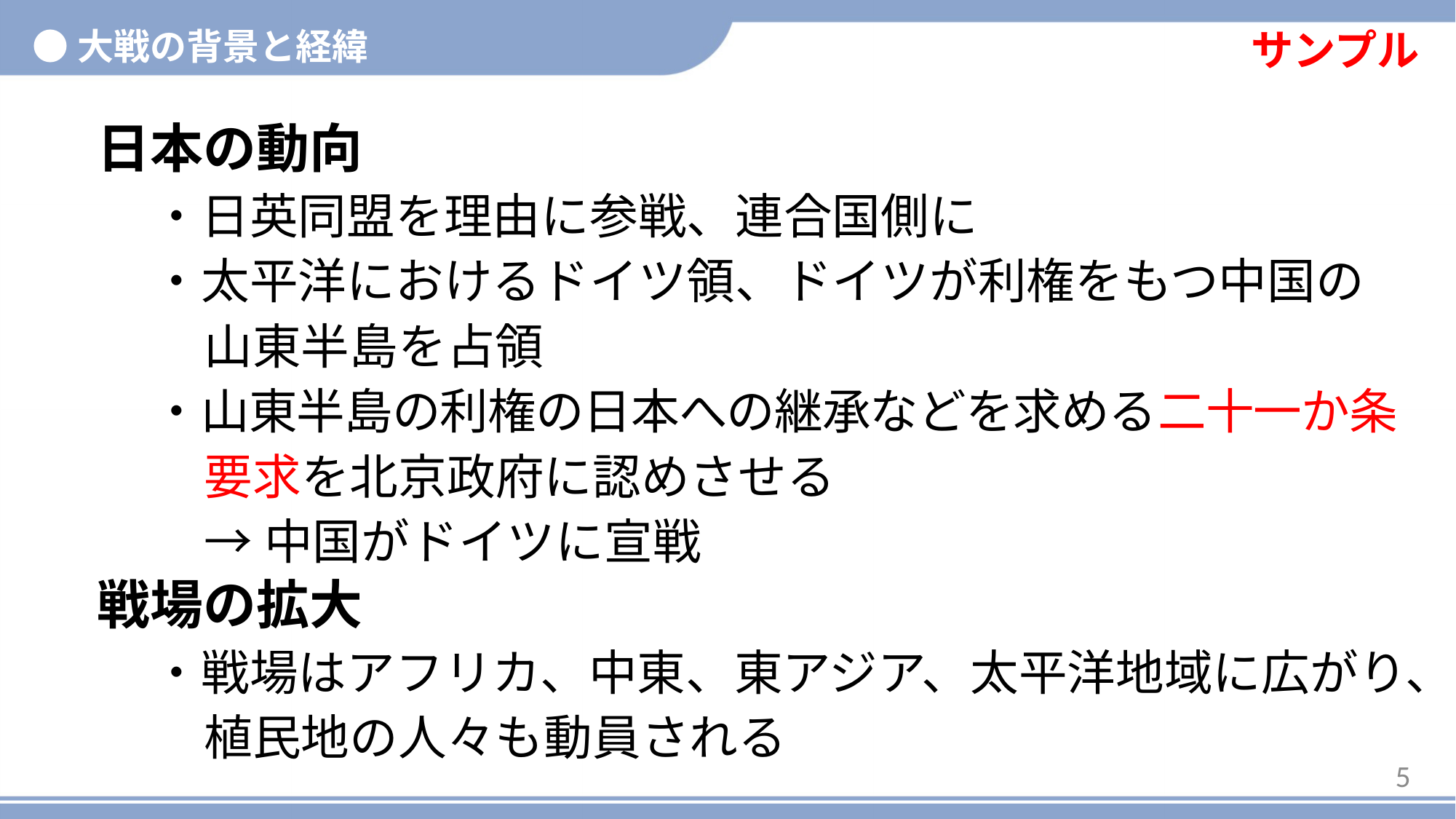

サンプル
●大戦の背景と経緯
日本の動向
・日英同盟を理由に参戦、連合国側に
・太平洋におけるドイツ領、ドイツが利権をもつ中国の山東半島を占領
・山東半島の利権の日本への継承などを求める二十一か条要求を北京政府に認めさせる
→中国がドイツに宣戦
戦場の拡大
・戦場はアフリカ、中東、東アジア、太平洋地域に広がり、植民地の人々も動員される